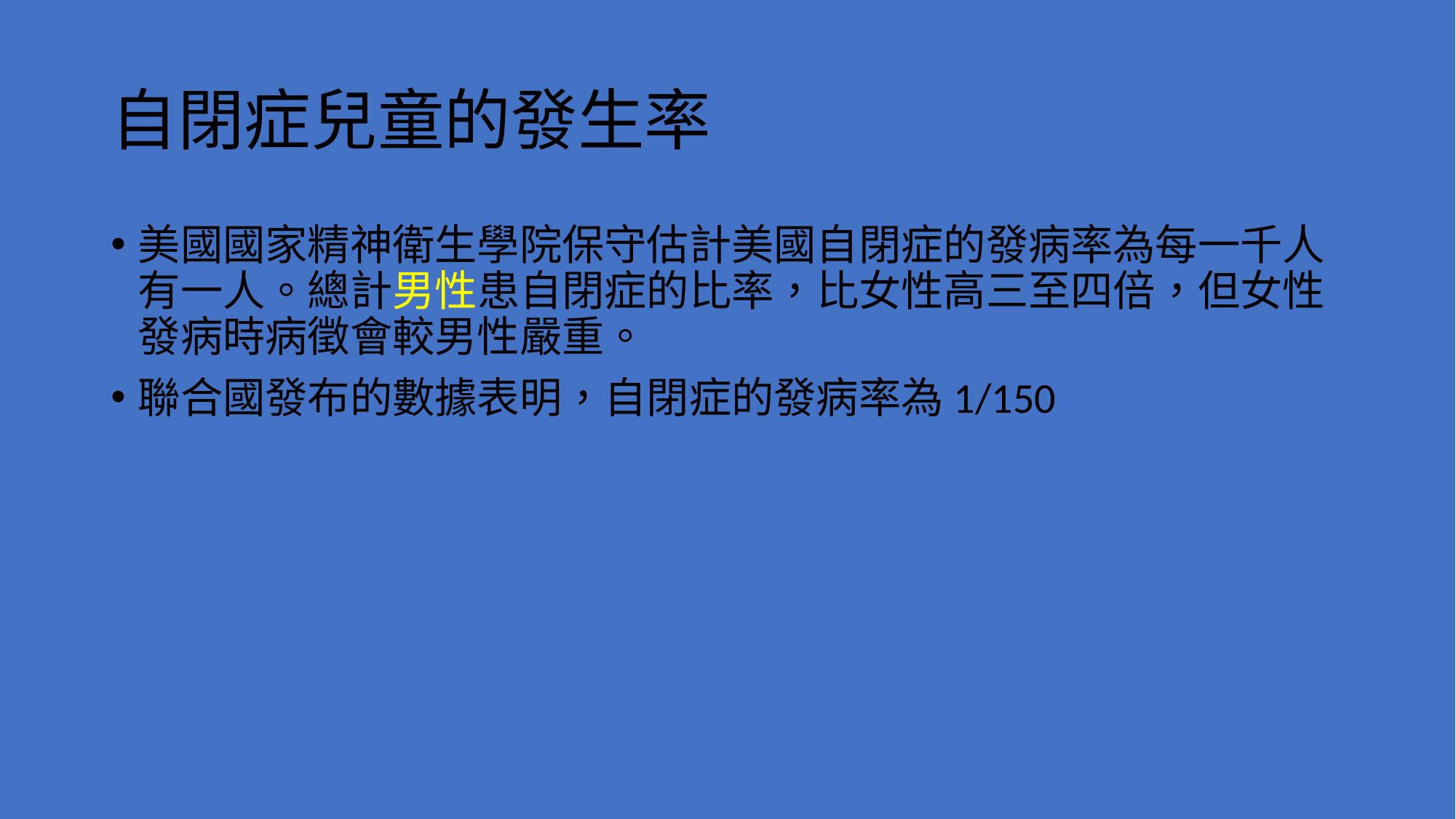

# 自閉症兒童的發生率
美國國家精神衛生學院保守估計美國自閉症的發病率為每一千人有一人。總計男性患自閉症的比率，比女性高三至四倍，但女性發病時病徵會較男性嚴重。
聯合國發布的數據表明，自閉症的發病率為1/150